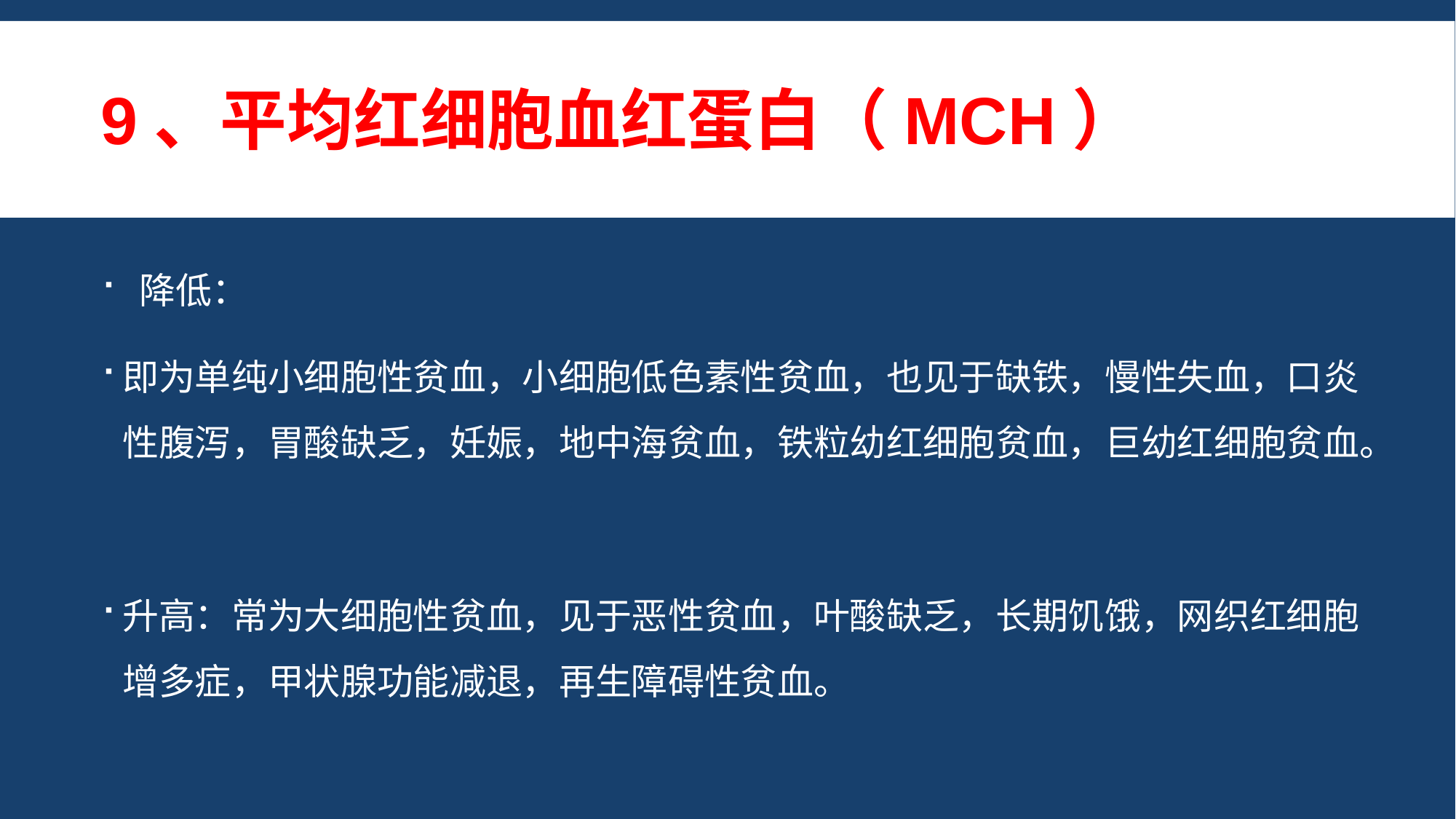

# 9、平均红细胞血红蛋白（MCH）
 降低：
即为单纯小细胞性贫血，小细胞低色素性贫血，也见于缺铁，慢性失血，口炎性腹泻，胃酸缺乏，妊娠，地中海贫血，铁粒幼红细胞贫血，巨幼红细胞贫血。

升高：常为大细胞性贫血，见于恶性贫血，叶酸缺乏，长期饥饿，网织红细胞增多症，甲状腺功能减退，再生障碍性贫血。